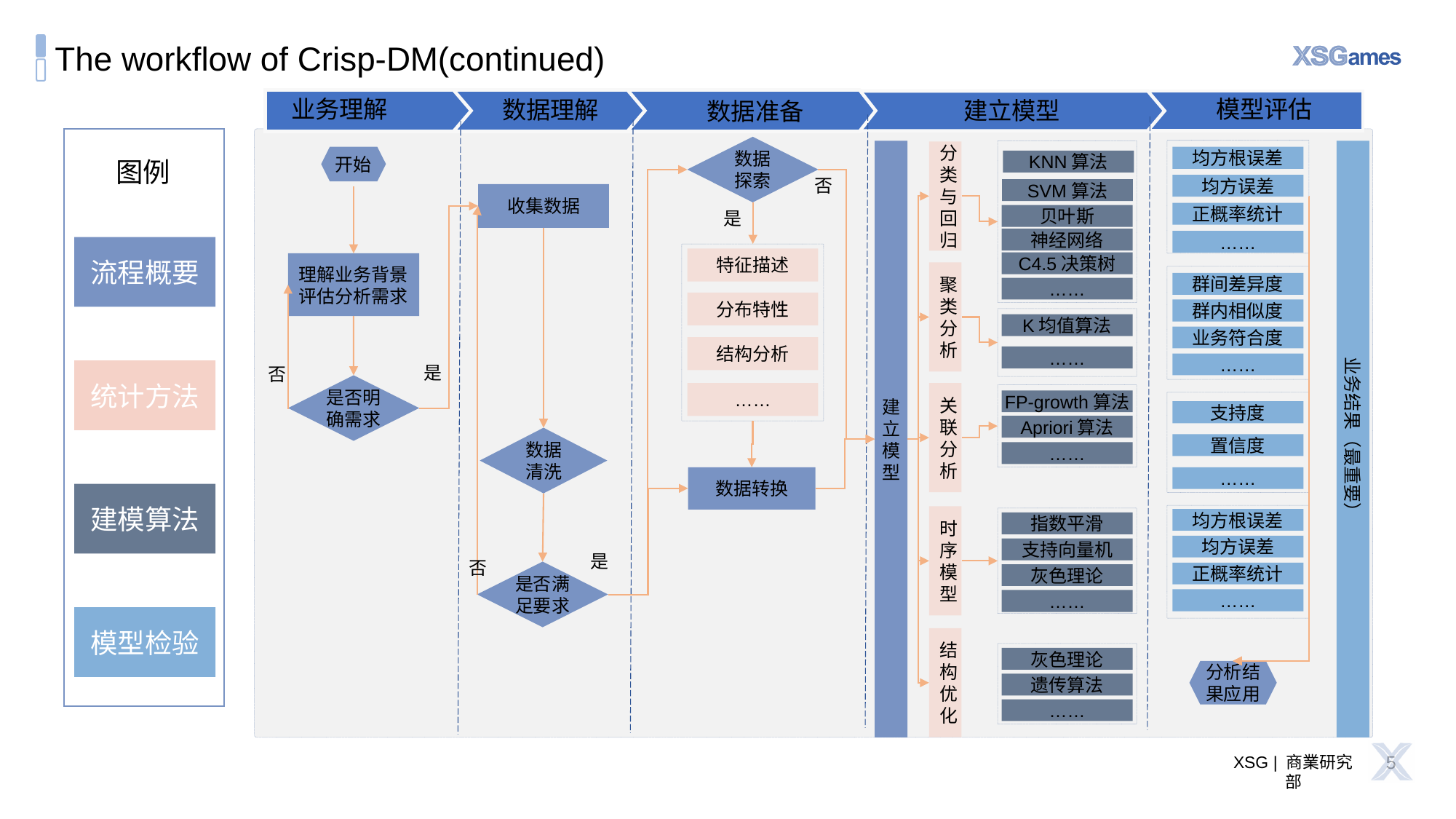

# The workflow of Crisp-DM(continued)
模型评估
业务理解
数据理解

建立模型
数据准备

图例
流程概要
统计方法
建模算法
模型检验
数据
探索

均方根误差
均方误差
正概率统计
……
建立模型

贝叶斯
神经网络
C4.5决策树
……
业务结果（最重要）
分类与回归
开始
KNN算法
否
SVM算法
收集数据
是

特征描述
理解业务背景
评估分析需求
聚类分析

群间差异度
群内相似度
业务符合度
……
分布特性

K均值算法
……
结构分析
是
否
是否明确需求
……
关联分析

FP-growth算法
Apriori算法
……

支持度
置信度
……
数据
清洗
数据转换

均方根误差
均方误差
正概率统计
……
时序模型

指数平滑
支持向量机
灰色理论
……
是
否
是否满足要求
结构优化

灰色理论
遗传算法
……
分析结果应用
5